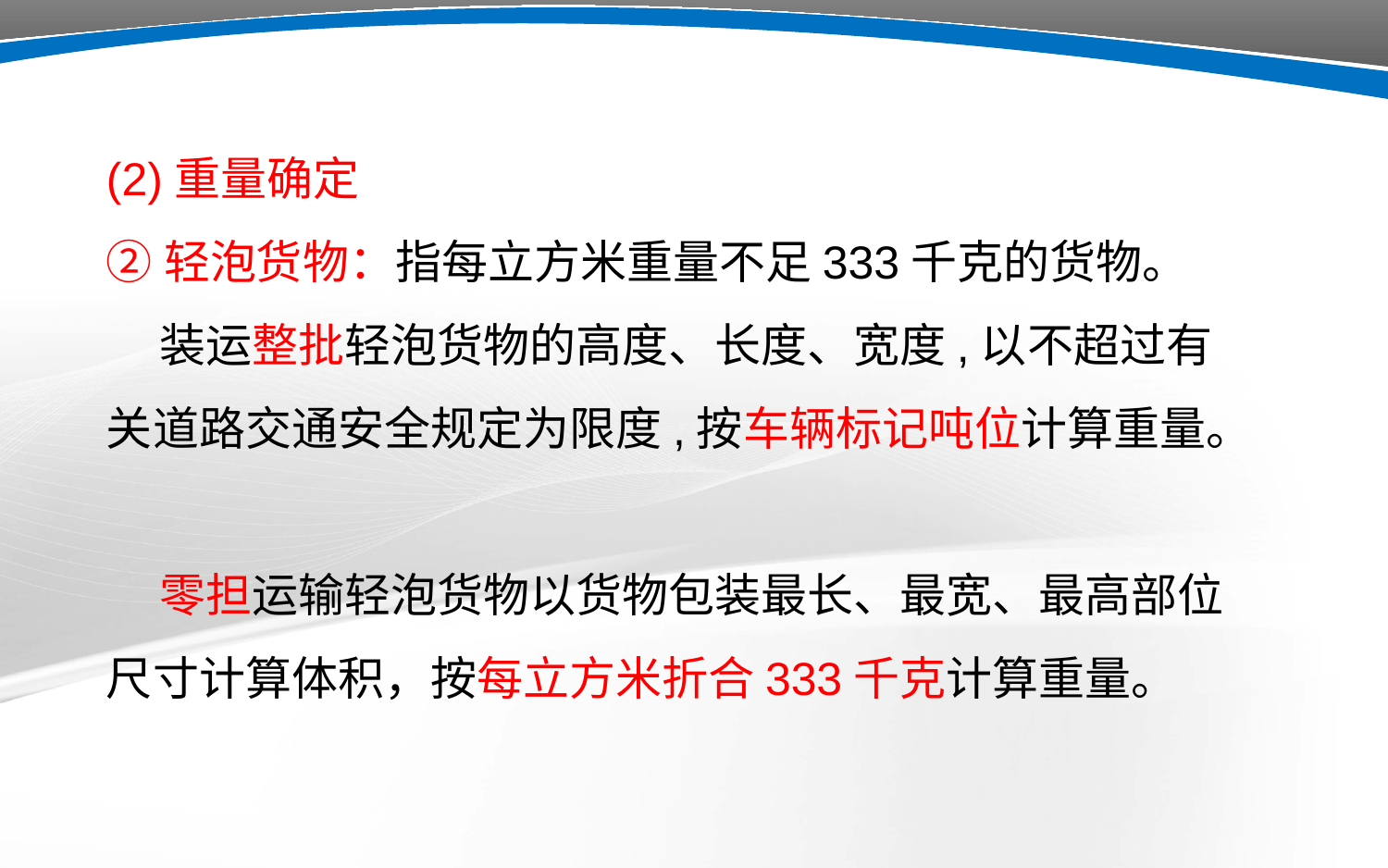

(2)重量确定
②轻泡货物：指每立方米重量不足333千克的货物。
    装运整批轻泡货物的高度、长度、宽度,以不超过有关道路交通安全规定为限度,按车辆标记吨位计算重量。
    零担运输轻泡货物以货物包装最长、最宽、最高部位尺寸计算体积，按每立方米折合333千克计算重量。